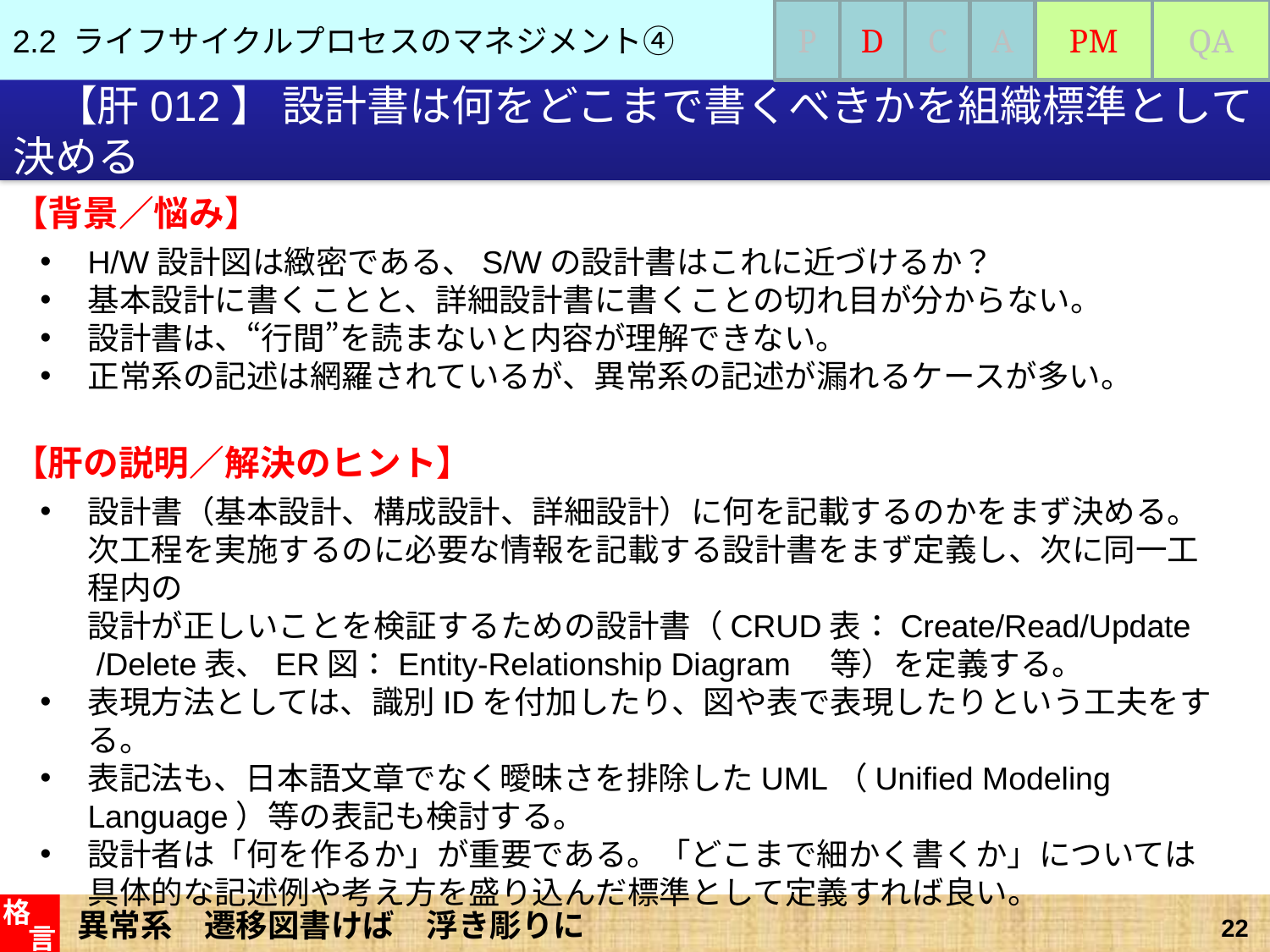

2.2 ライフサイクルプロセスのマネジメント④
P
D
C
A
PM
QA
# 【肝012】 設計書は何をどこまで書くべきかを組織標準として決める
【背景／悩み】
H/W設計図は緻密である、S/Wの設計書はこれに近づけるか？
基本設計に書くことと、詳細設計書に書くことの切れ目が分からない。
設計書は、“行間”を読まないと内容が理解できない。
正常系の記述は網羅されているが、異常系の記述が漏れるケースが多い。
【肝の説明／解決のヒント】
設計書（基本設計、構成設計、詳細設計）に何を記載するのかをまず決める。
次工程を実施するのに必要な情報を記載する設計書をまず定義し、次に同一工程内の
設計が正しいことを検証するための設計書（CRUD表：Create/Read/Update
 /Delete表、ER図：Entity-Relationship Diagram　等）を定義する。
表現方法としては、識別IDを付加したり、図や表で表現したりという工夫をする。
表記法も、日本語文章でなく曖昧さを排除したUML（Unified Modeling
Language）等の表記も検討する。
設計者は「何を作るか」が重要である。「どこまで細かく書くか」については具体的な記述例や考え方を盛り込んだ標準として定義すれば良い。
異常系　遷移図書けば　浮き彫りに
格
言
22